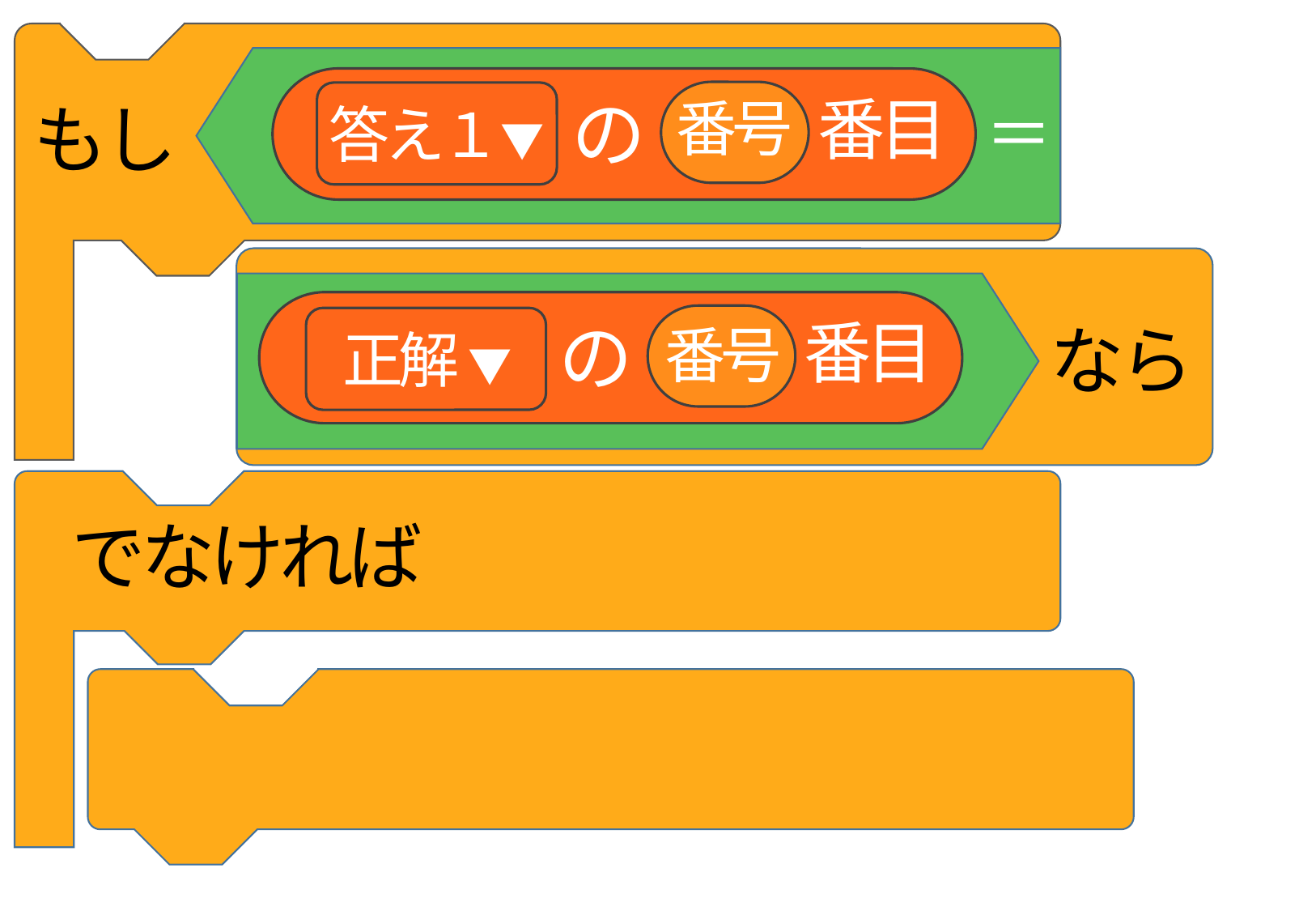

もし

番目
の

答え１▼
＝
番号

番目
の

正解 ▼
なら
番号

でなければ